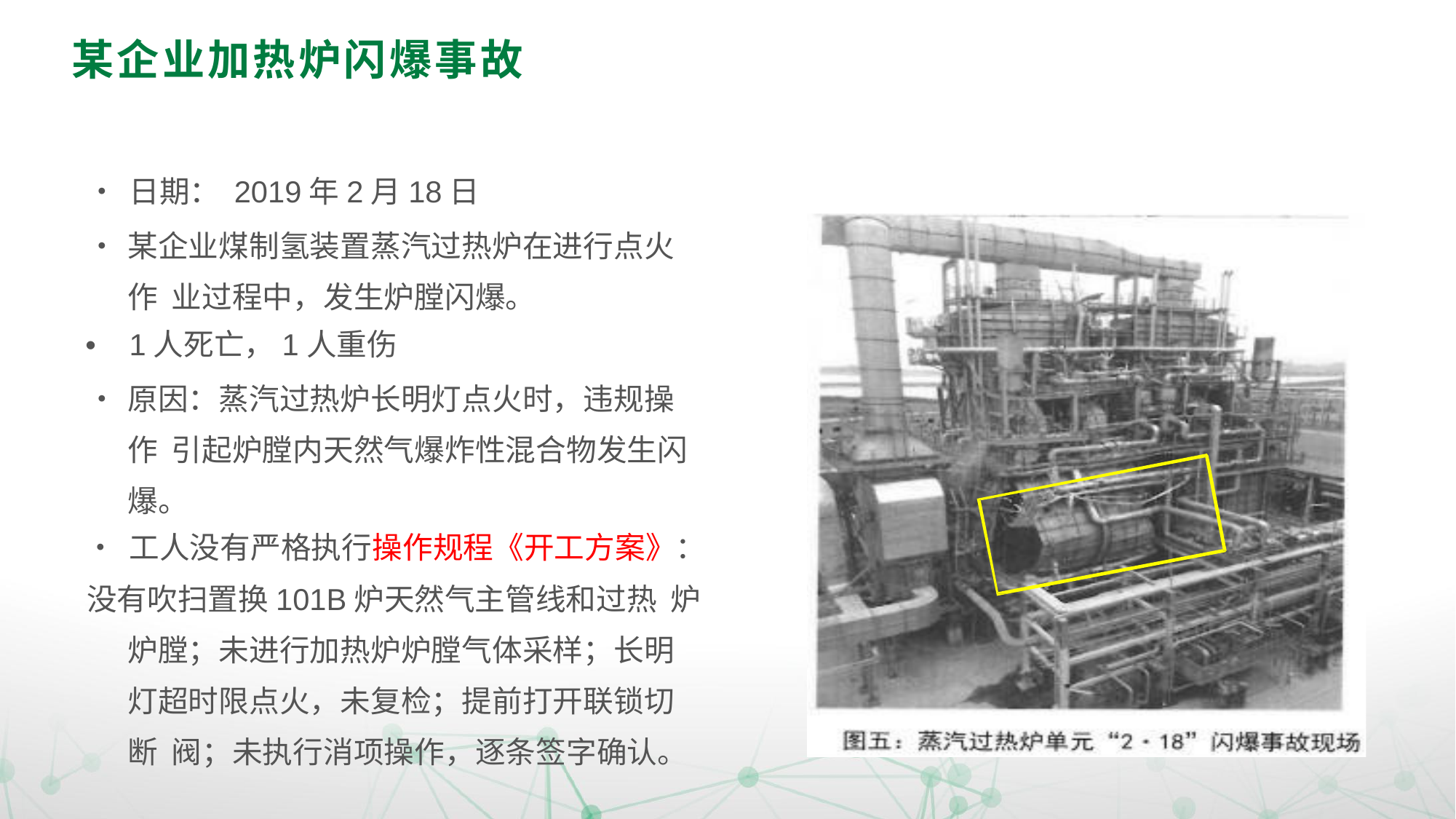

# 某企业加热炉闪爆事故
•	日期： 2019年2月18日
•	某企业煤制氢装置蒸汽过热炉在进行点火作  业过程中，发生炉膛闪爆。
•	1人死亡，1人重伤
•	原因：蒸汽过热炉长明灯点火时，违规操作  引起炉膛内天然气爆炸性混合物发生闪爆。
•	工人没有严格执行操作规程《开工方案》：
没有吹扫置换101B炉天然气主管线和过热  炉炉膛；未进行加热炉炉膛气体采样；长明  灯超时限点火，未复检；提前打开联锁切断  阀；未执行消项操作，逐条签字确认。